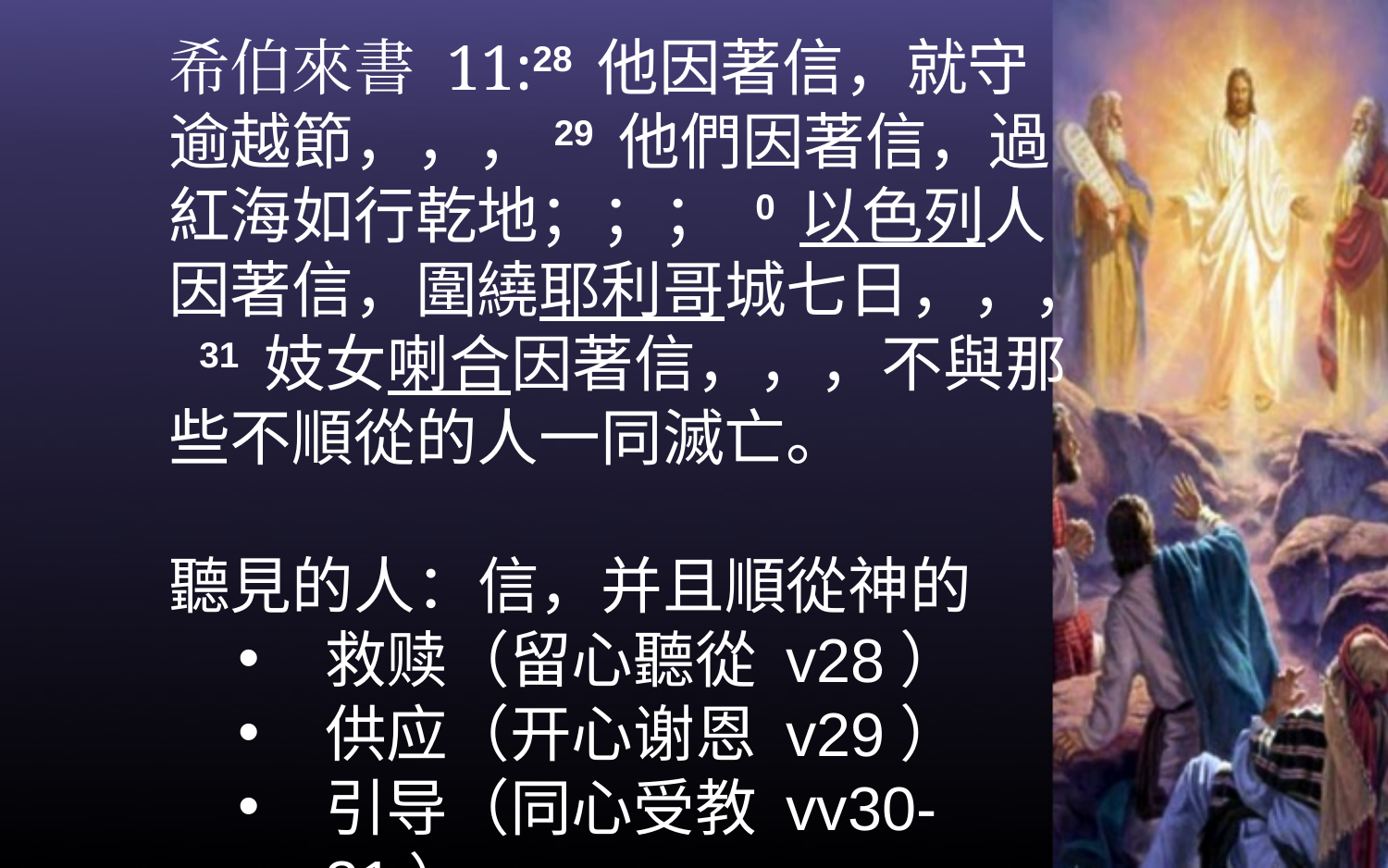

希伯來書 11:28 他因著信，就守逾越節，，，29 他們因著信，過紅海如行乾地；；； 0 以色列人因著信，圍繞耶利哥城七日，，， 31 妓女喇合因著信，，，不與那些不順從的人一同滅亡。

聽見的人：信，并且順從神的
救赎（留心聽從 v28）
供应（开心谢恩 v29）
引导（同心受教 vv30-31）